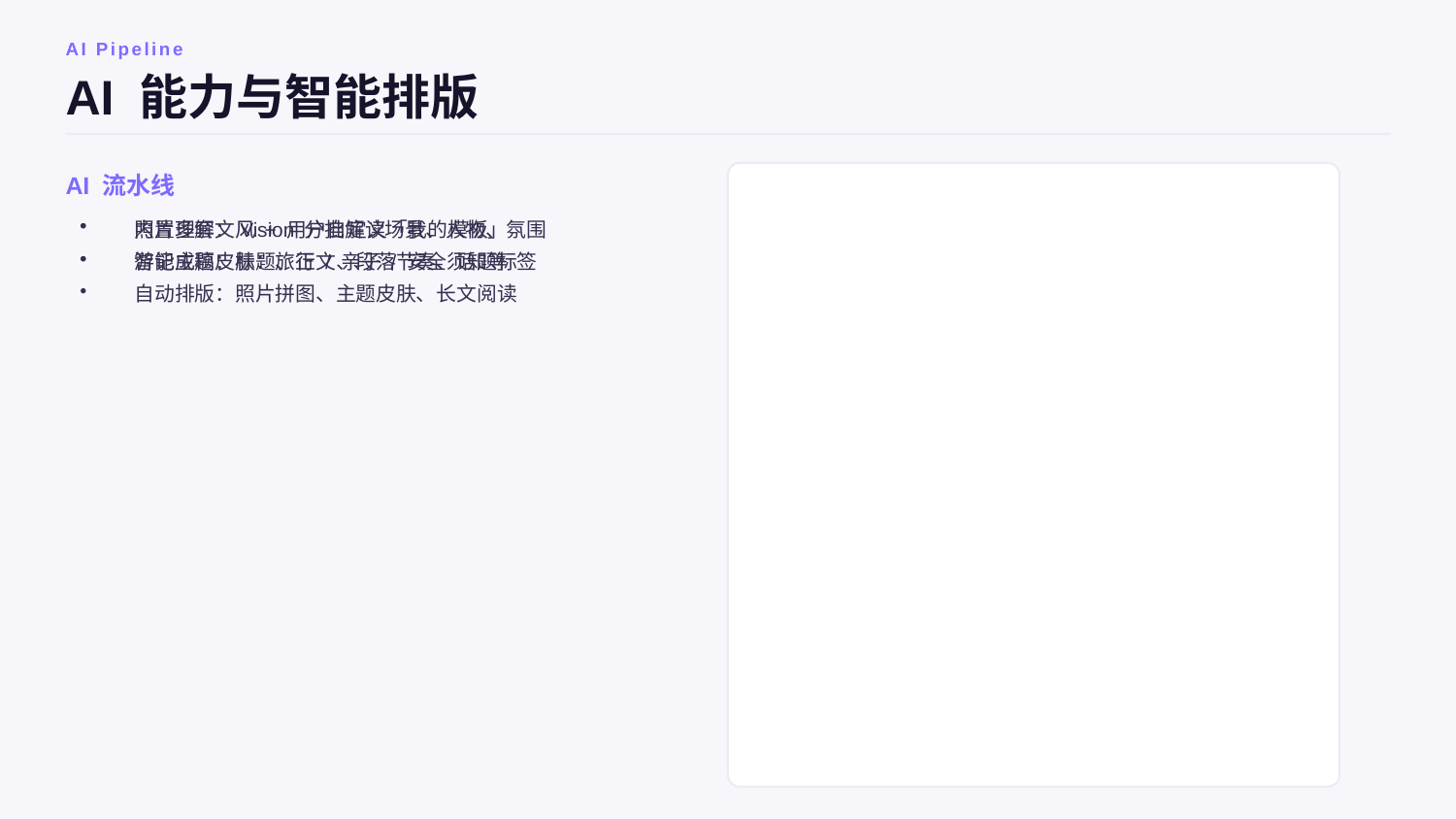

AI Pipeline
AI 能力与智能排版

AI 流水线

照片理解：Vision 分批解读场景、人物、氛围
智能成稿：标题、正文、段落节奏、话题标签
自动排版：照片拼图、主题皮肤、长文阅读
内置多套文风 + 用户自定义「我的模板」
游记主题皮肤：旅行 / 亲子 / 安全须知等